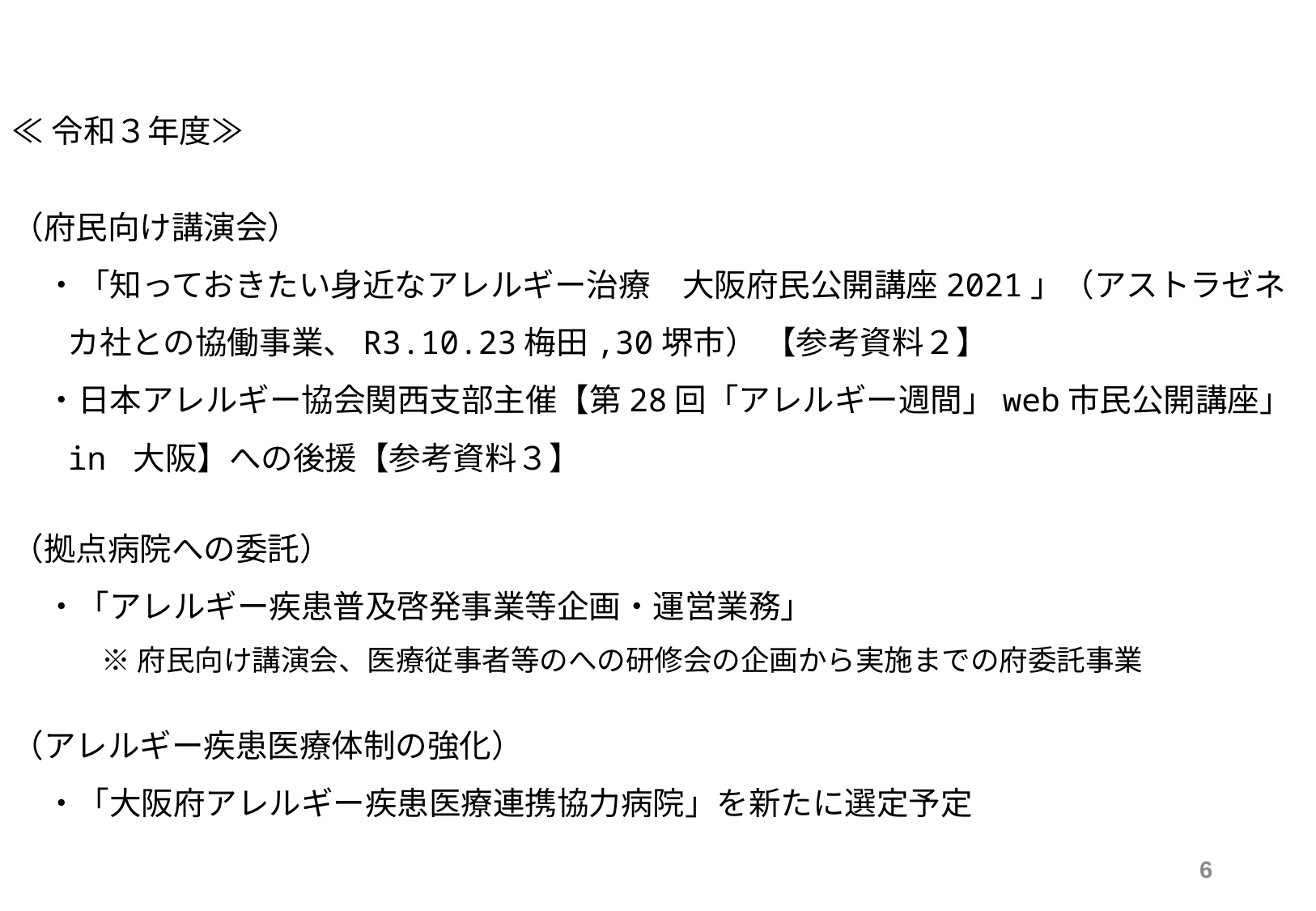

≪令和３年度≫

（府民向け講演会）
・「知っておきたい身近なアレルギー治療　大阪府民公開講座2021」（アストラゼネカ社との協働事業、R3.10.23梅田,30堺市） 【参考資料２】
・日本アレルギー協会関西支部主催【第28回「アレルギー週間」web市民公開講座」in 大阪】への後援【参考資料３】
（拠点病院への委託）
・「アレルギー疾患普及啓発事業等企画・運営業務」
※府民向け講演会、医療従事者等のへの研修会の企画から実施までの府委託事業
（アレルギー疾患医療体制の強化）
・「大阪府アレルギー疾患医療連携協力病院」を新たに選定予定
6